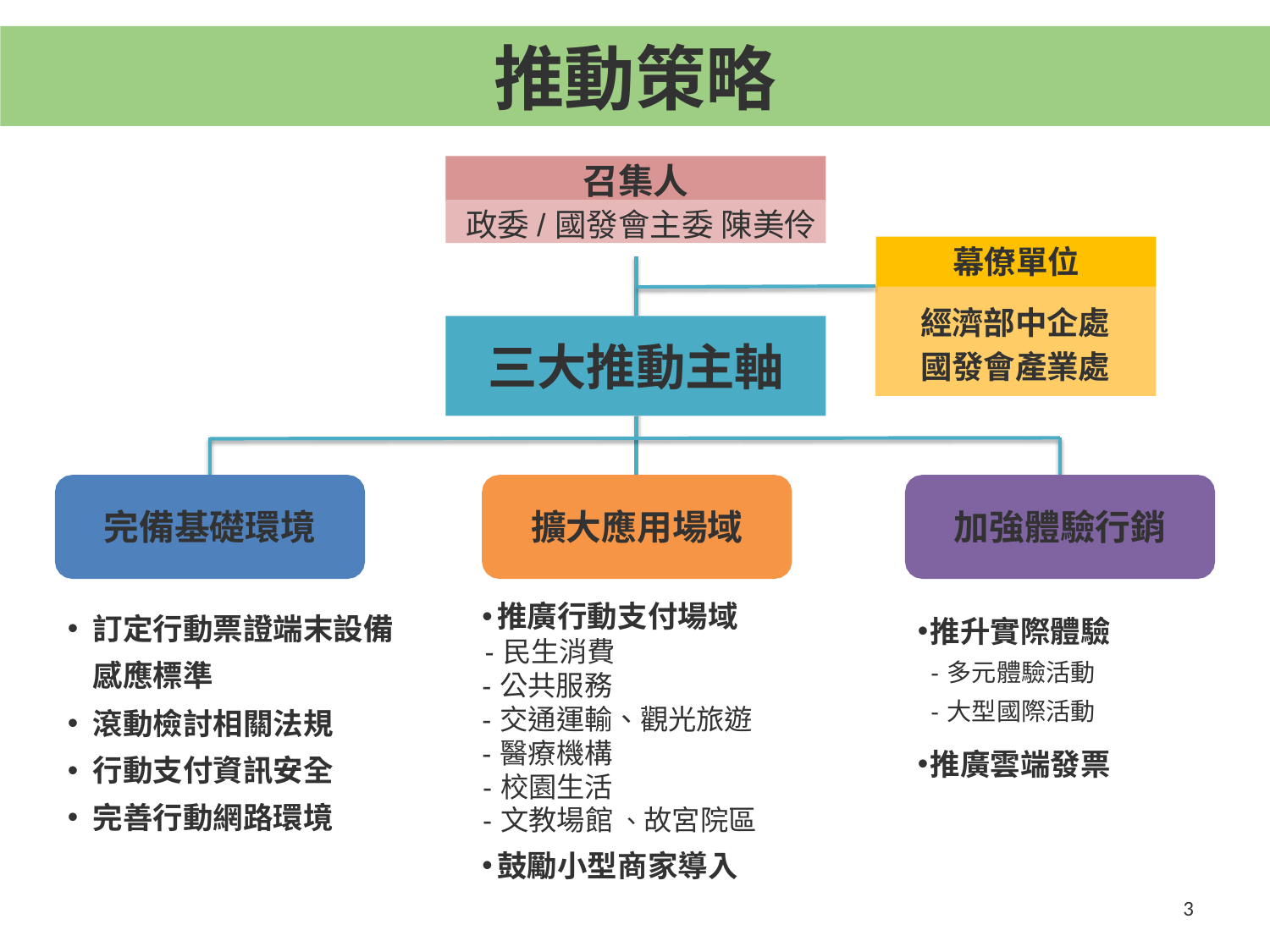

推動策略
召集人
政委/國發會主委 陳美伶

幕僚機關
幕僚單位

經濟部中企處
國發會產業處
三大推動主軸

完備基礎環境
擴大應用場域
加強體驗行銷
推廣行動支付場域
-民生消費
-公共服務
-交通運輸、觀光旅遊
-醫療機構
-校園生活
-文教場館 、故宮院區
鼓勵小型商家導入
推升實際體驗
-多元體驗活動
-大型國際活動
推廣雲端發票
訂定行動票證端末設備 感應標準
滾動檢討相關法規
行動支付資訊安全
完善行動網路環境
3